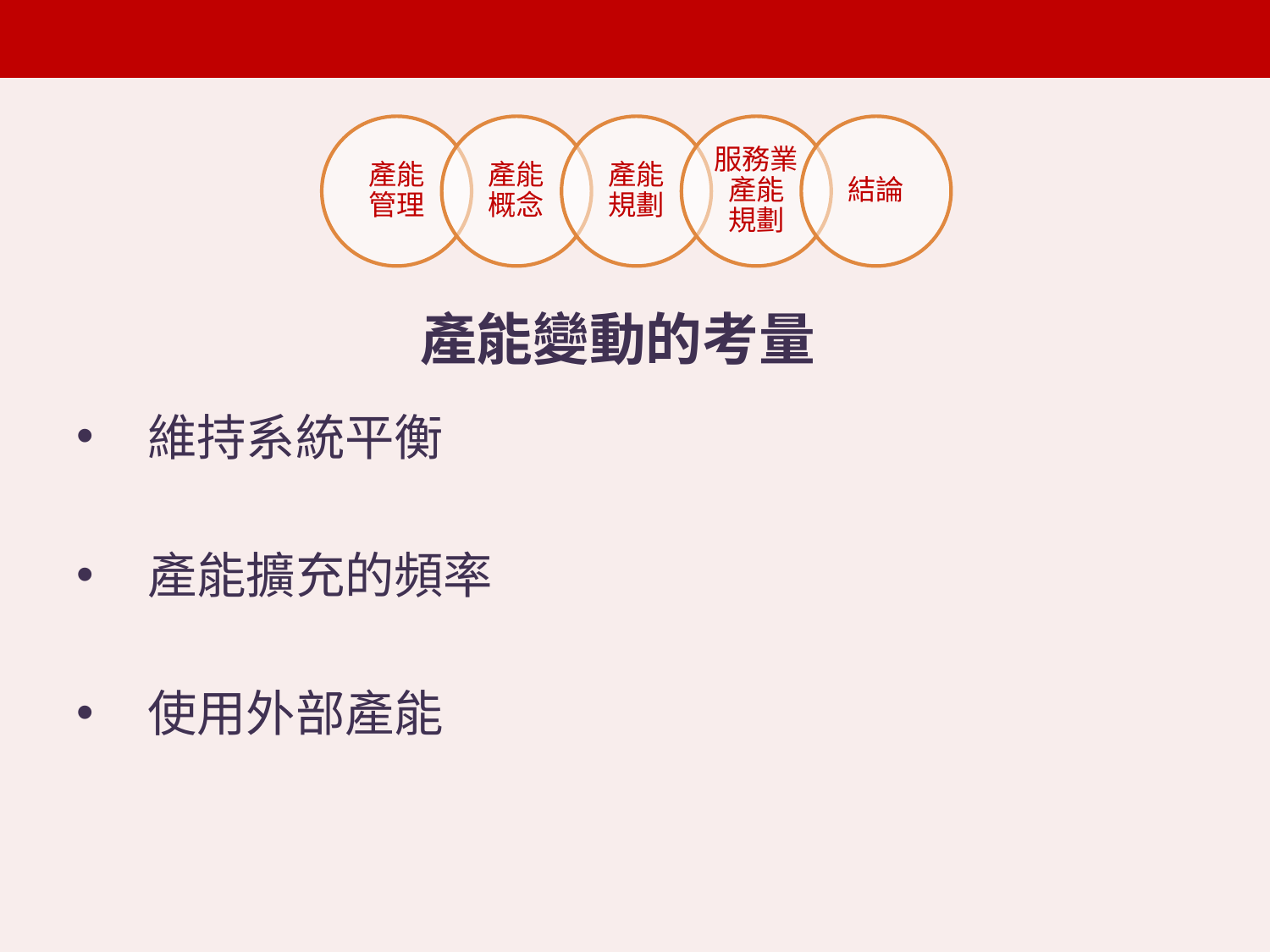

產能
管理
產能
概念
產能
規劃
服務業產能
規劃
結論
                          產能變動的考量

維持系統平衡

產能擴充的頻率

使用外部產能